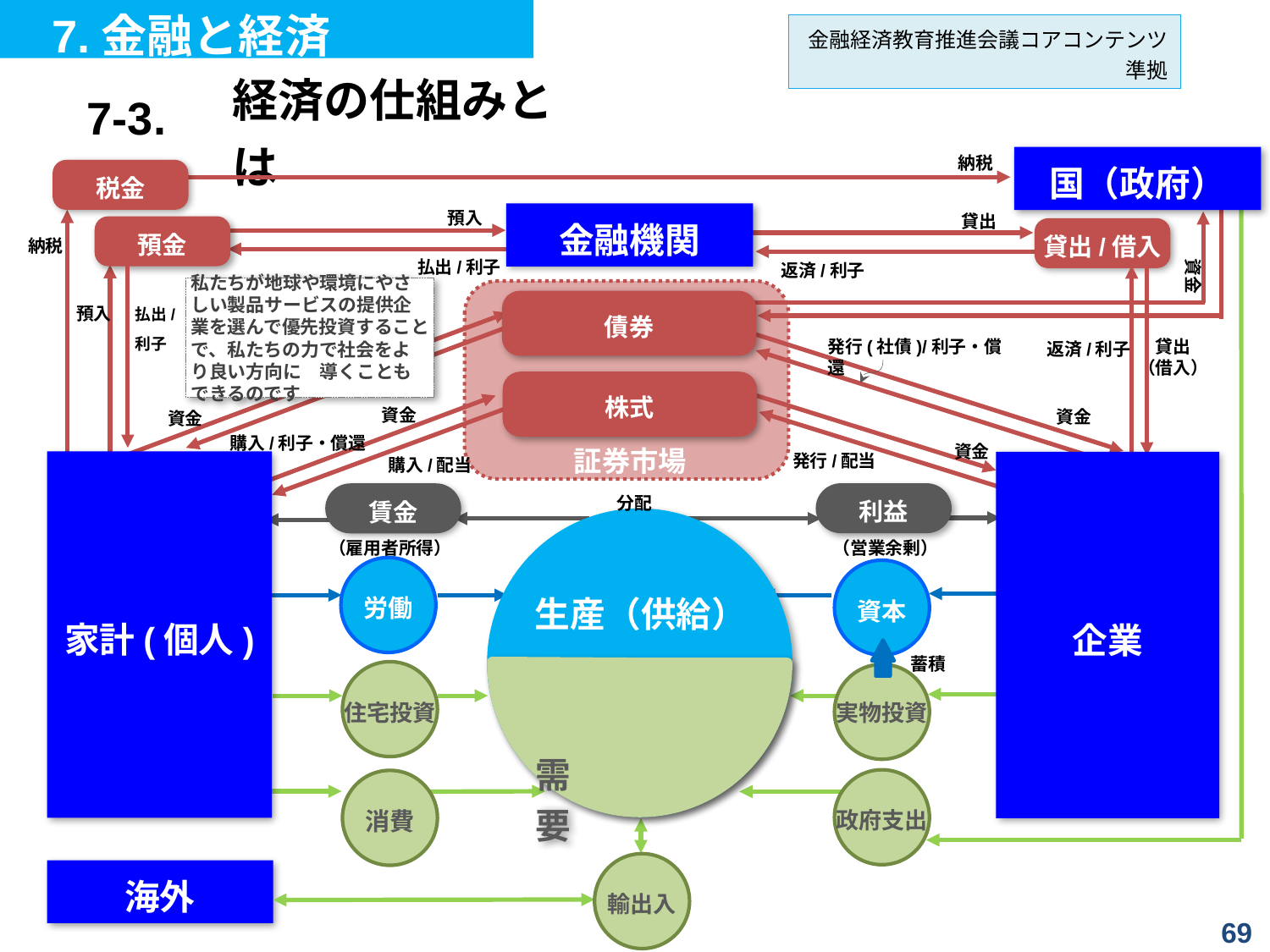

7.金融と経済
金融経済教育推進会議コアコンテンツ準拠
| 7-3. | 経済の仕組みとは |
| --- | --- |
納税
国（政府）
税金

預入
貸出
金融機関
預金
貸出/借入
納税
払出/利子
返済/利子
資金
私たちが地球や環境にやさしい製品サービスの提供企業を選んで優先投資することで、私たちの力で社会をより良い方向に　導くこともできるのです

証券市場
債券
預入
払出/
利子
返済/利子
貸出
（借入）
発行(社債)/利子・償還
株式
資金
資金
資金
購入/利子・償還
資金
発行/配当
購入/配当
家計(個人)
企業

分配
利益
賃金

需要

需要
（雇用者所得）
（営業余剰）
労働
資本
生産（供給）
蓄積

住宅投資
実物投資
政府支出
消費
輸出入
海外